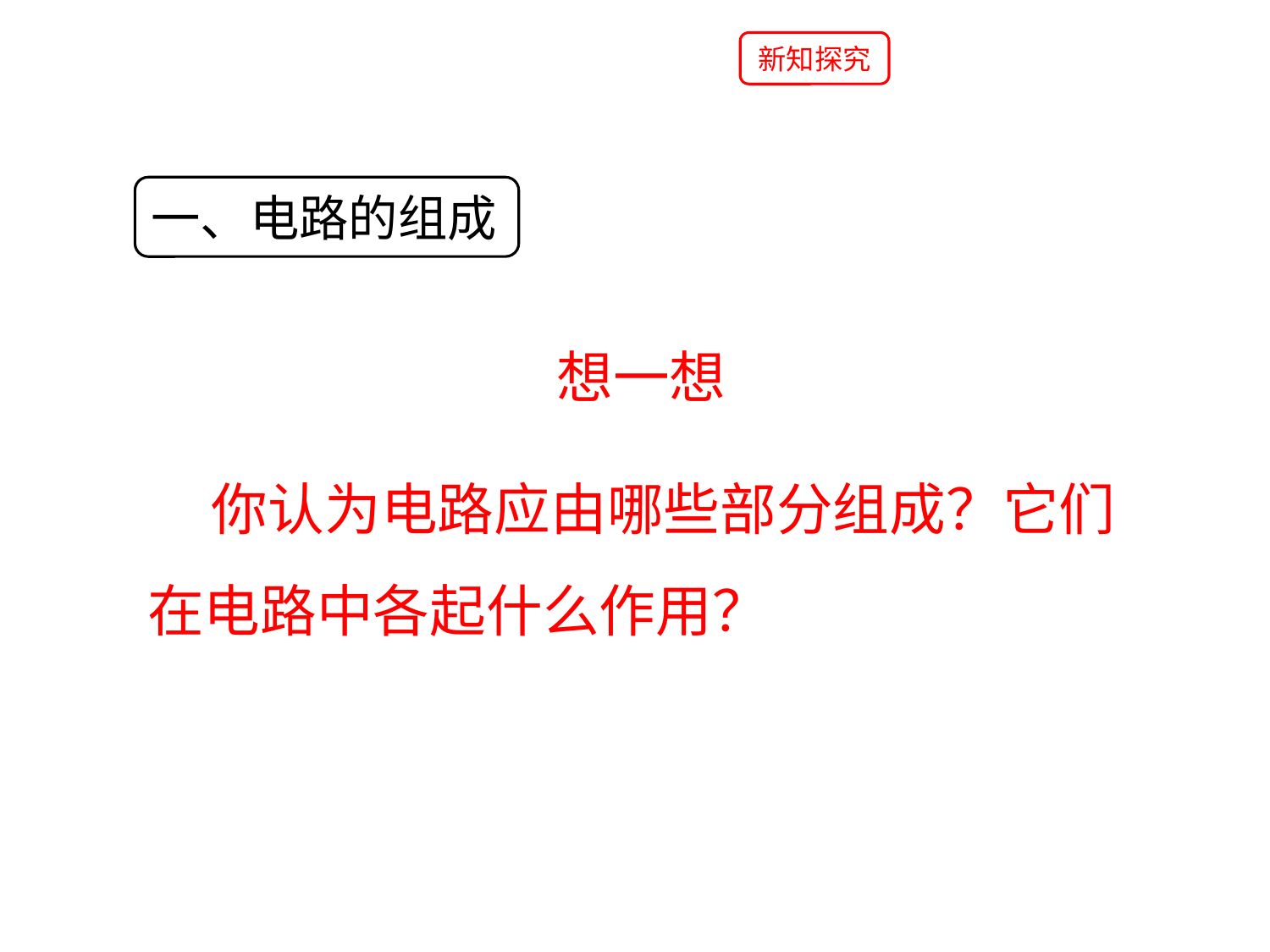

新知探究
一、电路的组成
想一想
    你认为电路应由哪些部分组成？它们在电路中各起什么作用？